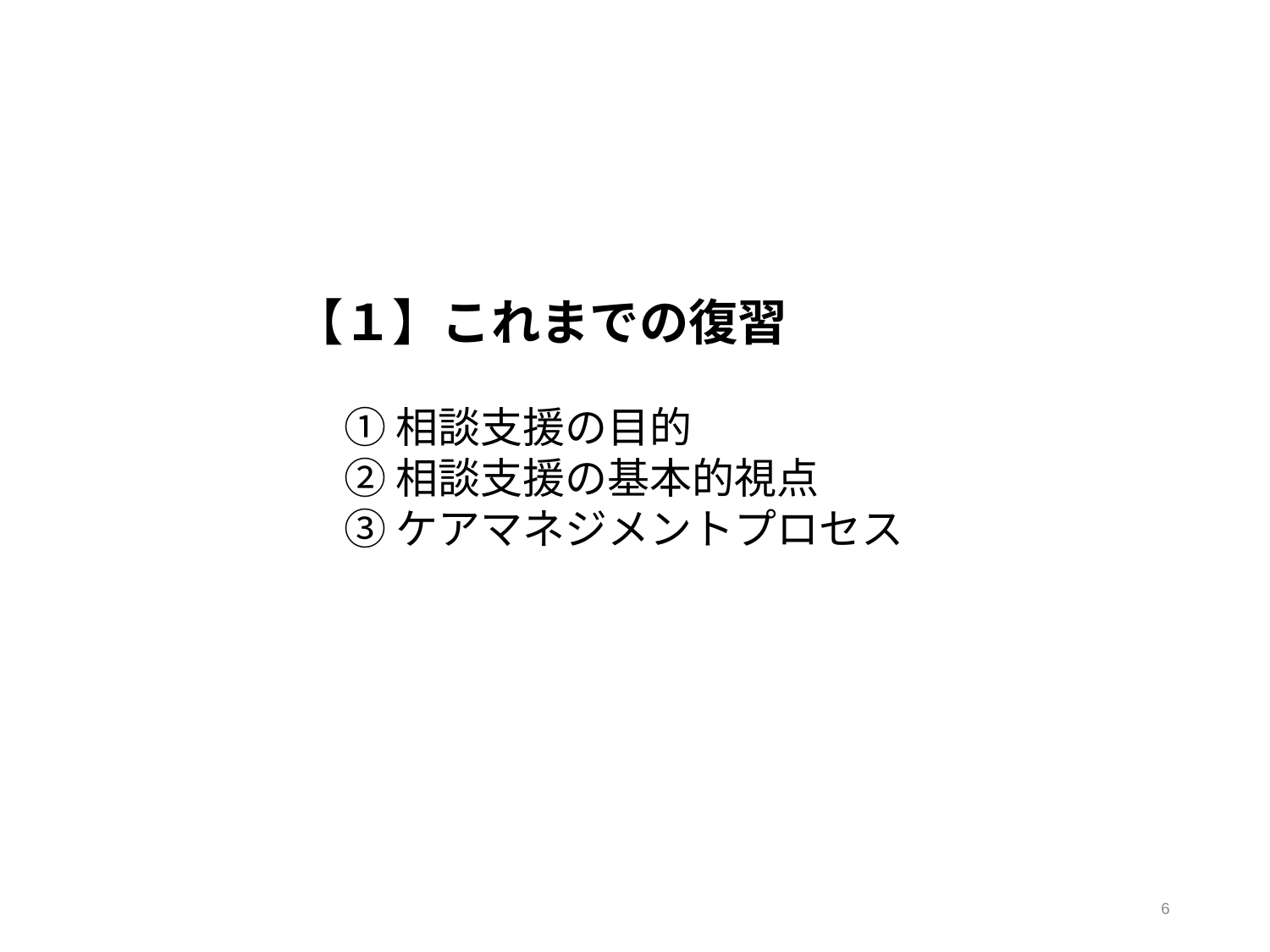

【１】これまでの復習

　　　　　　　① 相談支援の目的
　　　　　　　② 相談支援の基本的視点
　　　　　　　③ ケアマネジメントプロセス
6